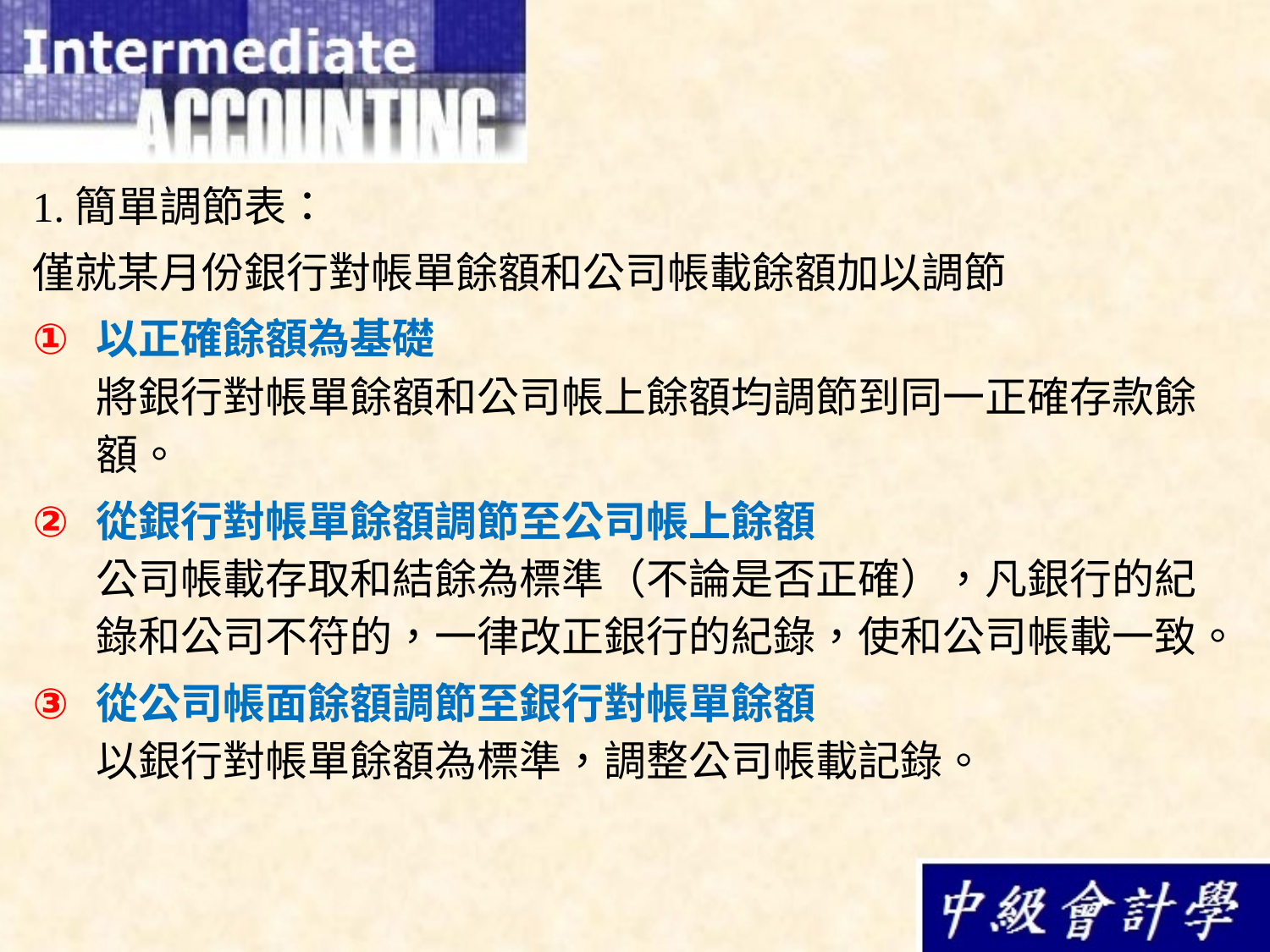

1.簡單調節表：
僅就某月份銀行對帳單餘額和公司帳載餘額加以調節
以正確餘額為基礎
將銀行對帳單餘額和公司帳上餘額均調節到同一正確存款餘額。
從銀行對帳單餘額調節至公司帳上餘額
公司帳載存取和結餘為標準（不論是否正確），凡銀行的紀錄和公司不符的，一律改正銀行的紀錄，使和公司帳載一致。
從公司帳面餘額調節至銀行對帳單餘額
以銀行對帳單餘額為標準，調整公司帳載記錄。